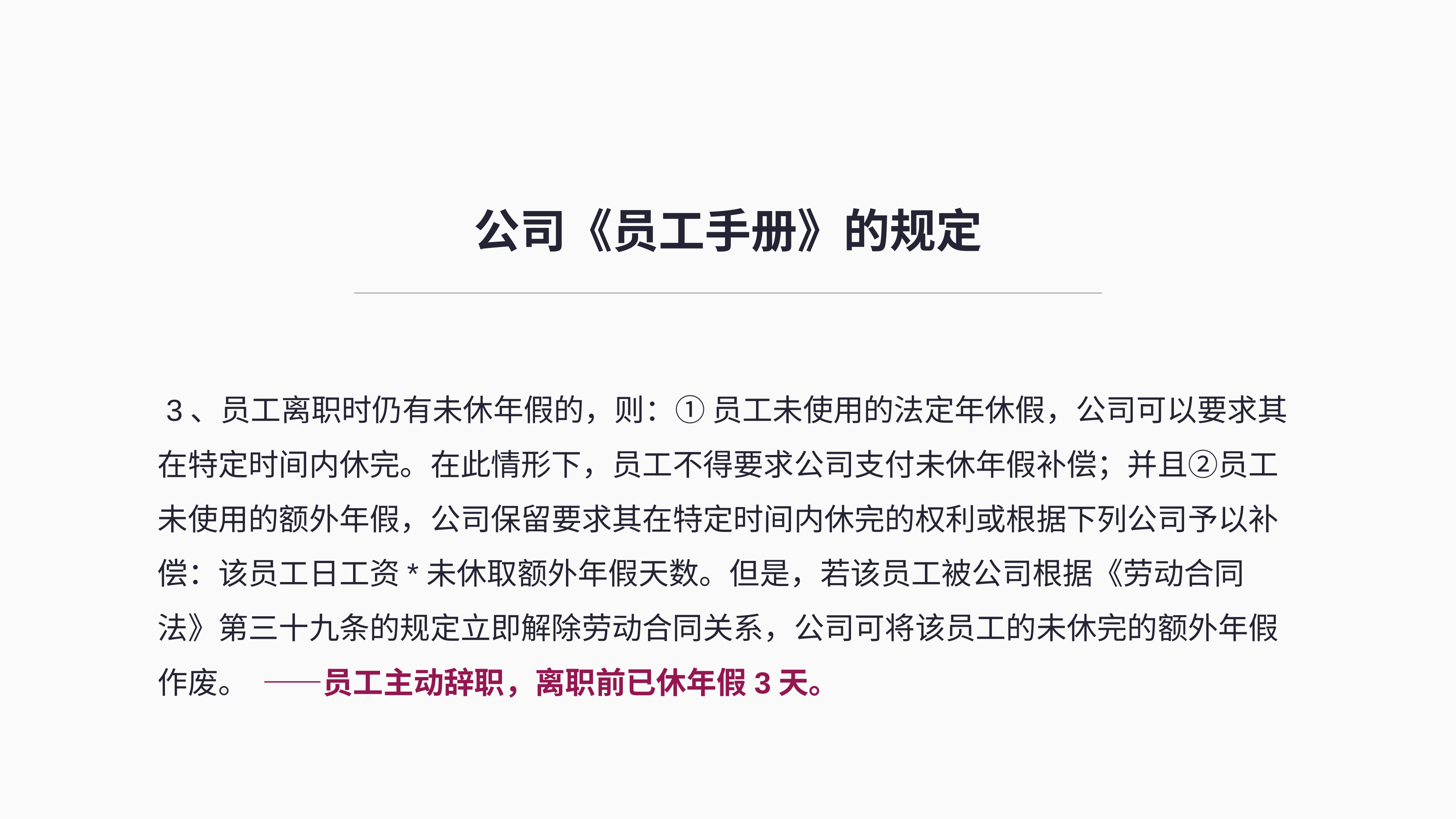

公司《员工手册》的规定

 3、员工离职时仍有未休年假的，则：① 员工未使用的法定年休假，公司可以要求其在特定时间内休完。在此情形下，员工不得要求公司支付未休年假补偿；并且②员工未使用的额外年假，公司保留要求其在特定时间内休完的权利或根据下列公司予以补偿：该员工日工资*未休取额外年假天数。但是，若该员工被公司根据《劳动合同法》第三十九条的规定立即解除劳动合同关系，公司可将该员工的未休完的额外年假作废。  ——员工主动辞职，离职前已休年假3天。